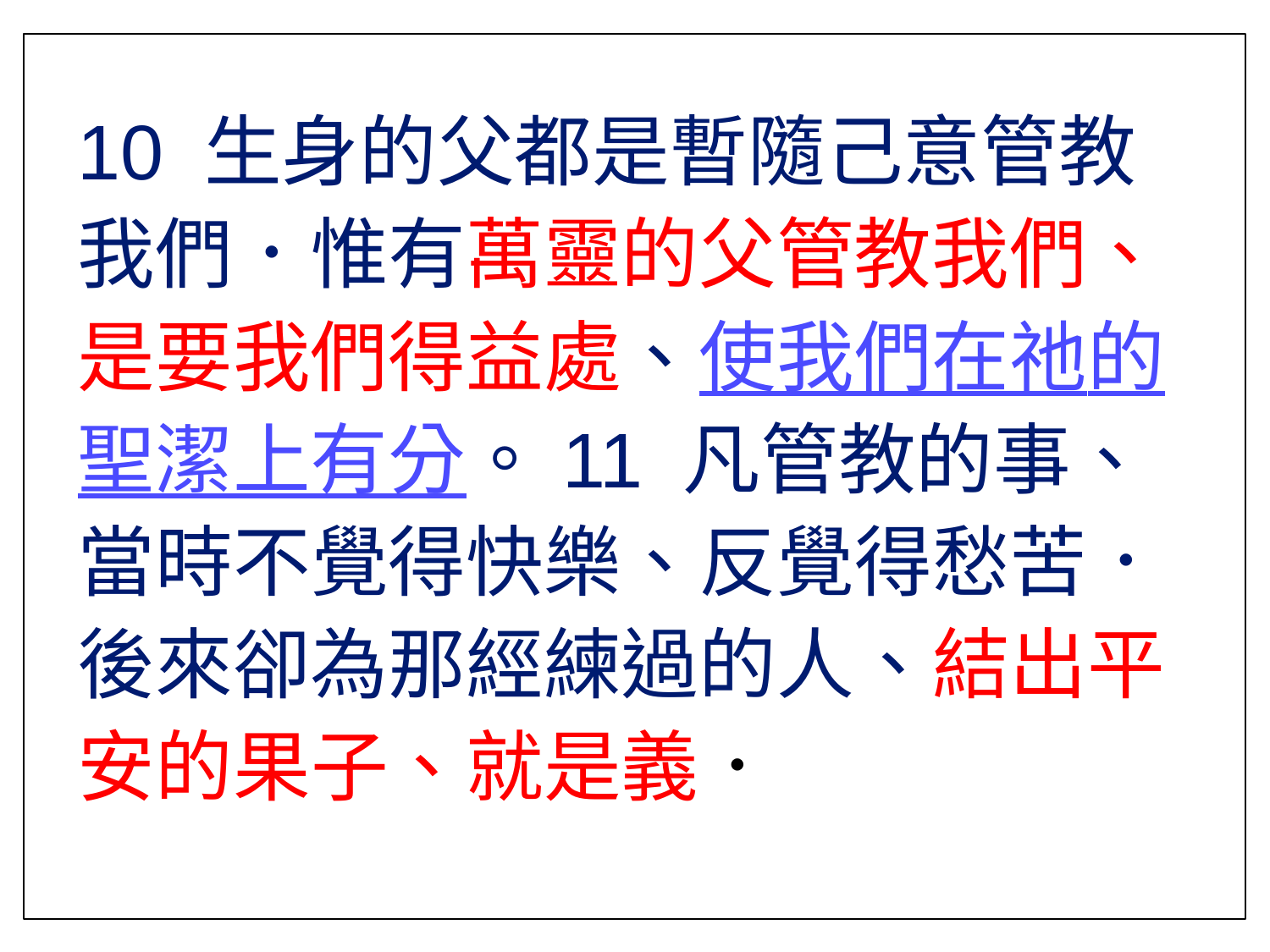

10 生身的父都是暫隨己意管教我們．惟有萬靈的父管教我們、是要我們得益處、使我們在祂的聖潔上有分。11 凡管教的事、當時不覺得快樂、反覺得愁苦．後來卻為那經練過的人、結出平安的果子、就是義．